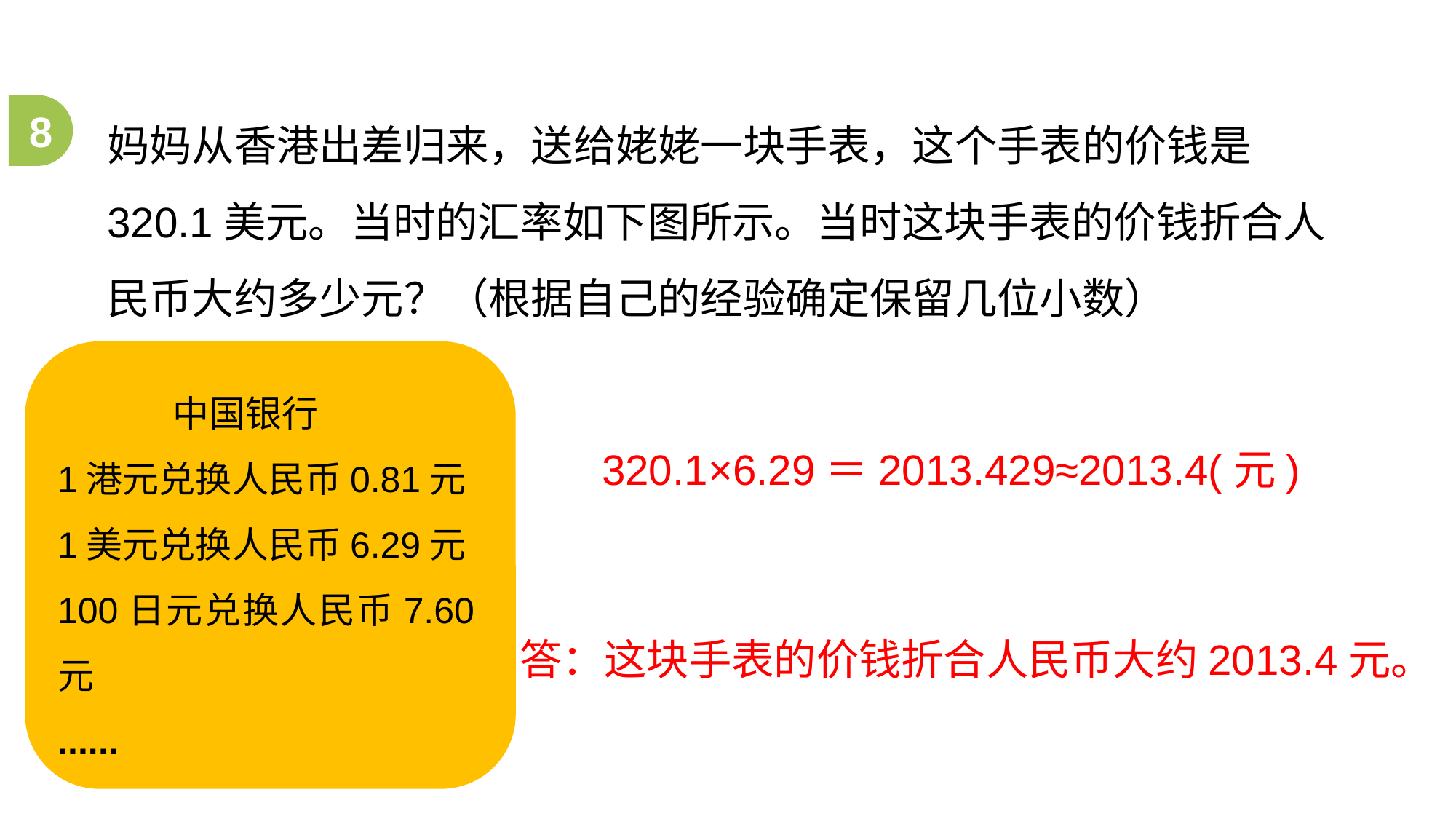

妈妈从香港出差归来，送给姥姥一块手表，这个手表的价钱是320.1美元。当时的汇率如下图所示。当时这块手表的价钱折合人民币大约多少元？（根据自己的经验确定保留几位小数）
8
             中国银行
1港元兑换人民币0.81元
1美元兑换人民币6.29元
100日元兑换人民币7.60元
......
320.1×6.29＝2013.429≈2013.4(元)
答：这块手表的价钱折合人民币大约2013.4元。